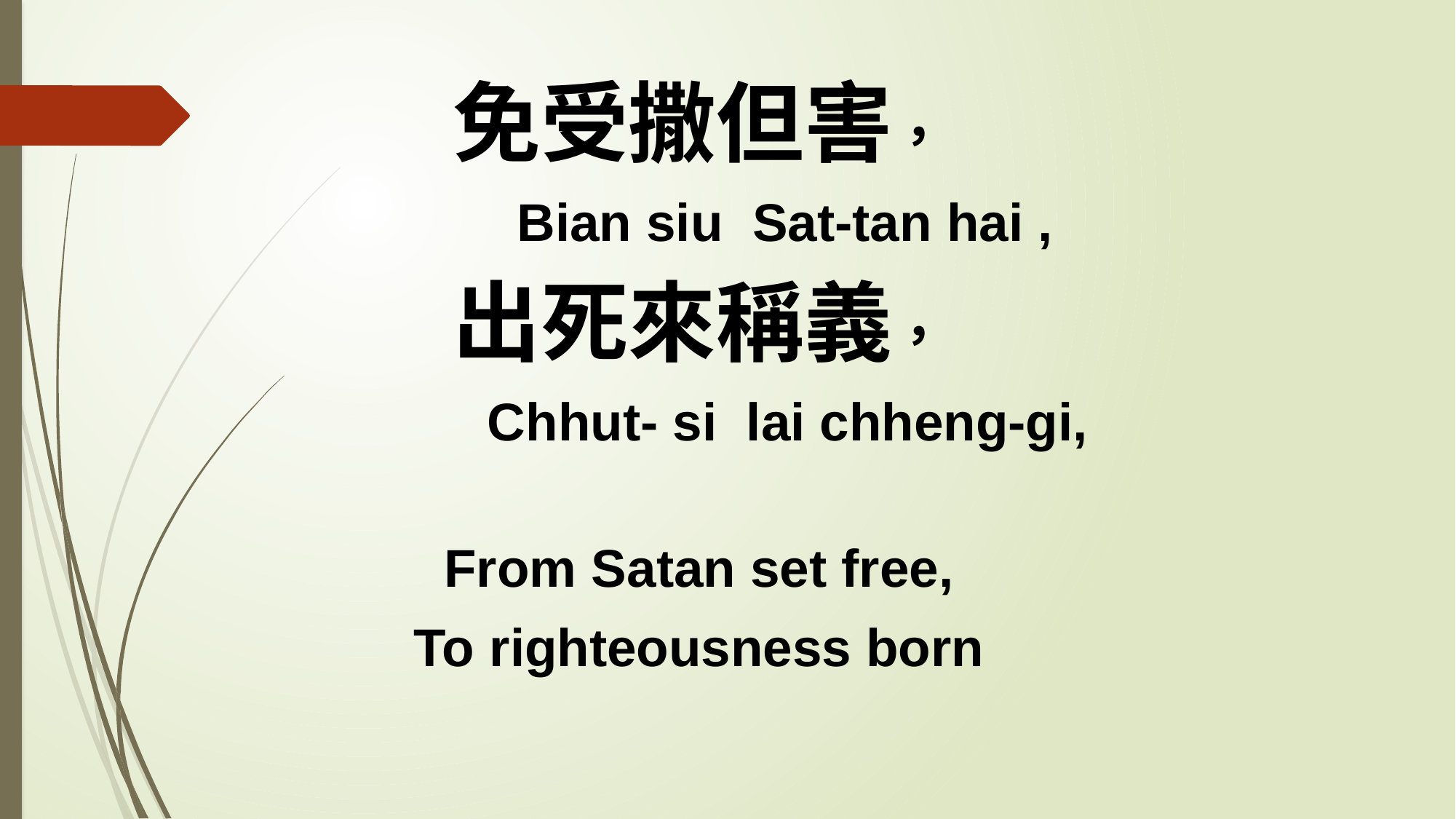

免受撒但害，
                       Bian siu  Sat-tan hai ,
出死來稱義，
                     Chhut- si  lai chheng-gi,

From Satan set free,
To righteousness born